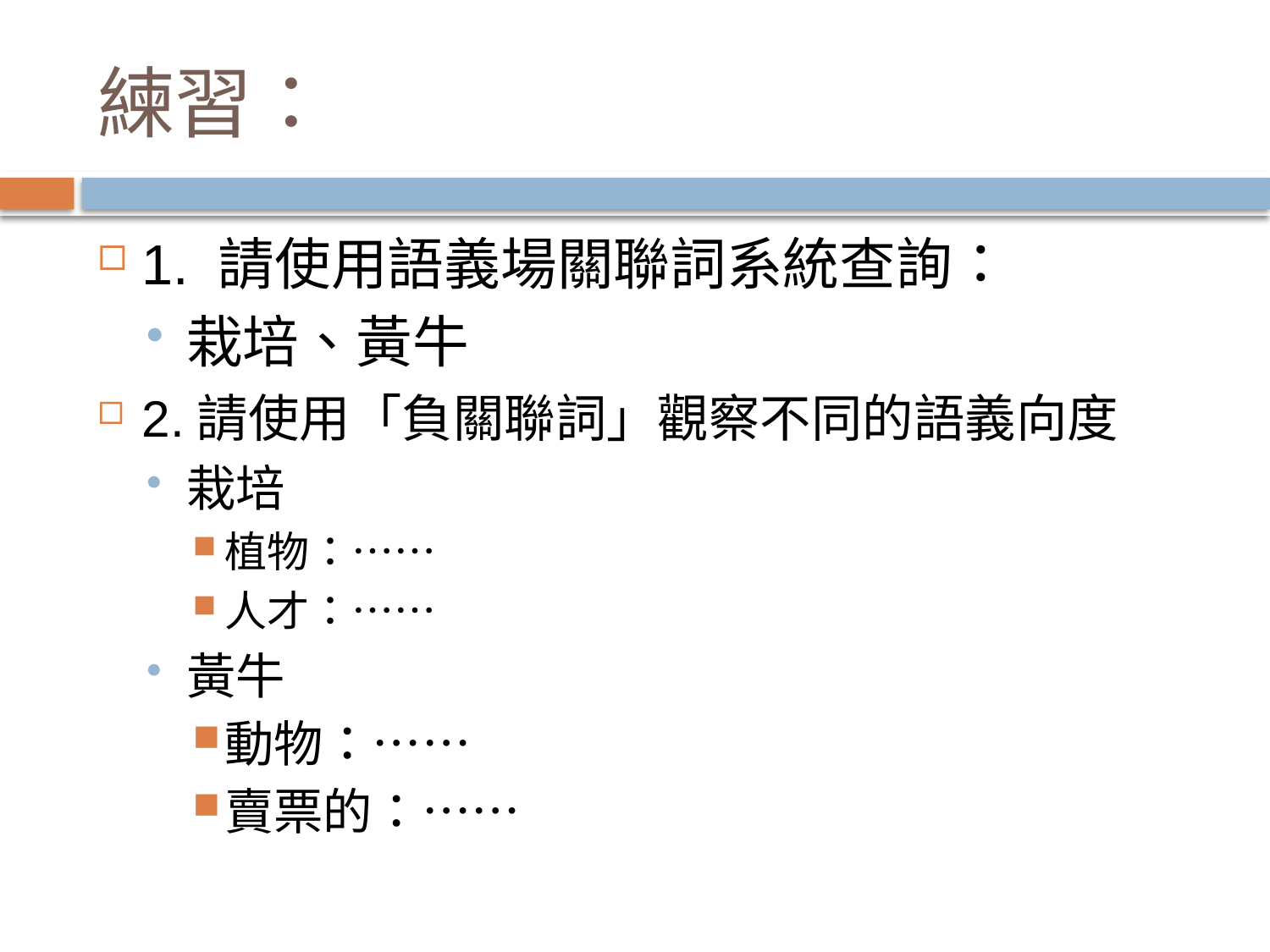

# 練習：
1. 請使用語義場關聯詞系統查詢：
栽培、黃牛
2.請使用「負關聯詞」觀察不同的語義向度
栽培
植物：……
人才：……
黃牛
動物：……
賣票的：……